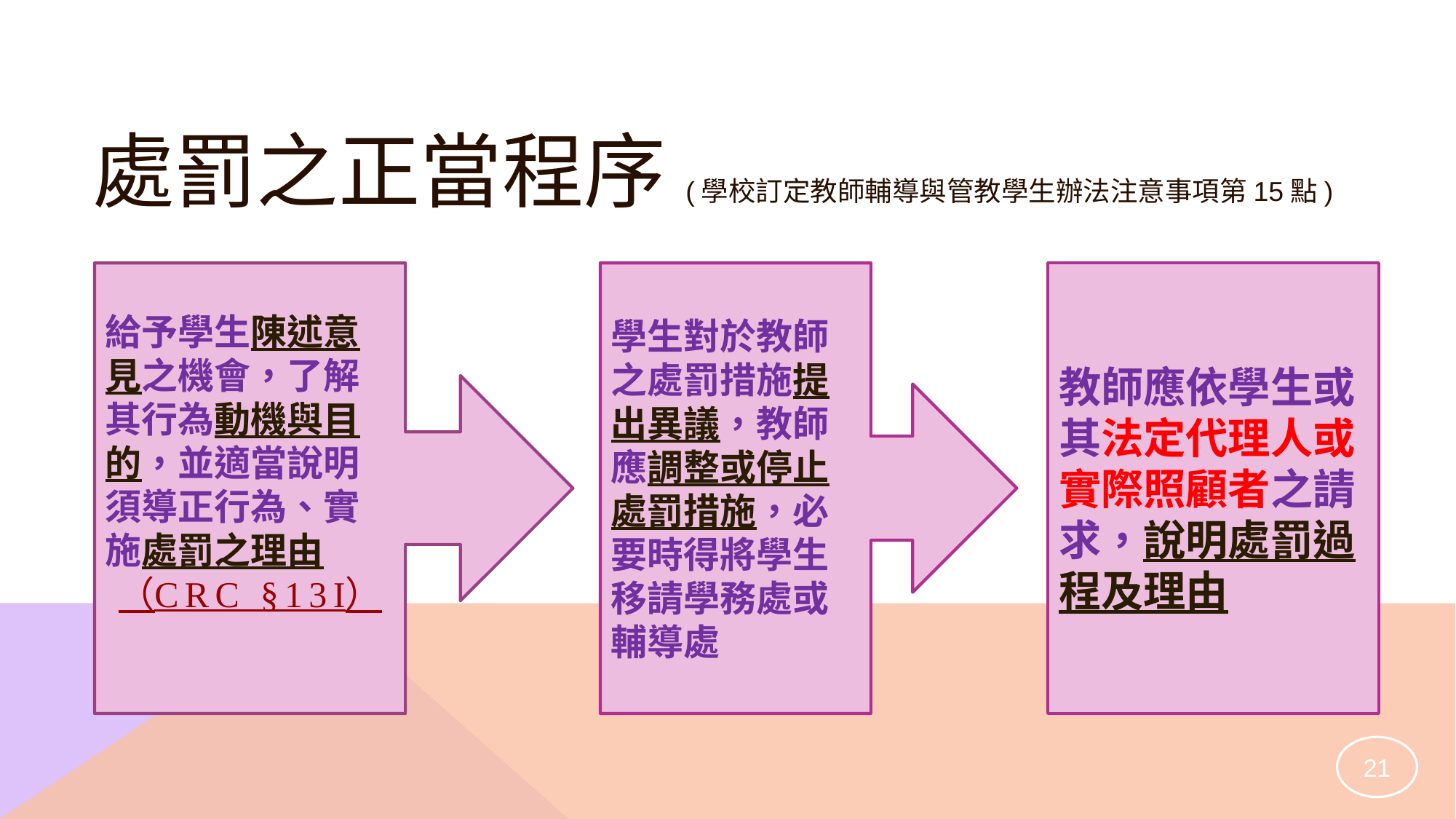

# 處罰之正當程序(學校訂定教師輔導與管教學生辦法注意事項第15點)
學生對於教師之處罰措施提出異議，教師應調整或停止處罰措施，必要時得將學生移請學務處或輔導處
給予學生陳述意見之機會，了解其行為動機與目的，並適當說明須導正行為、實施處罰之理由
（CRC §13I）

教師應依學生或其法定代理人或實際照顧者之請求，說明處罰過程及理由
21